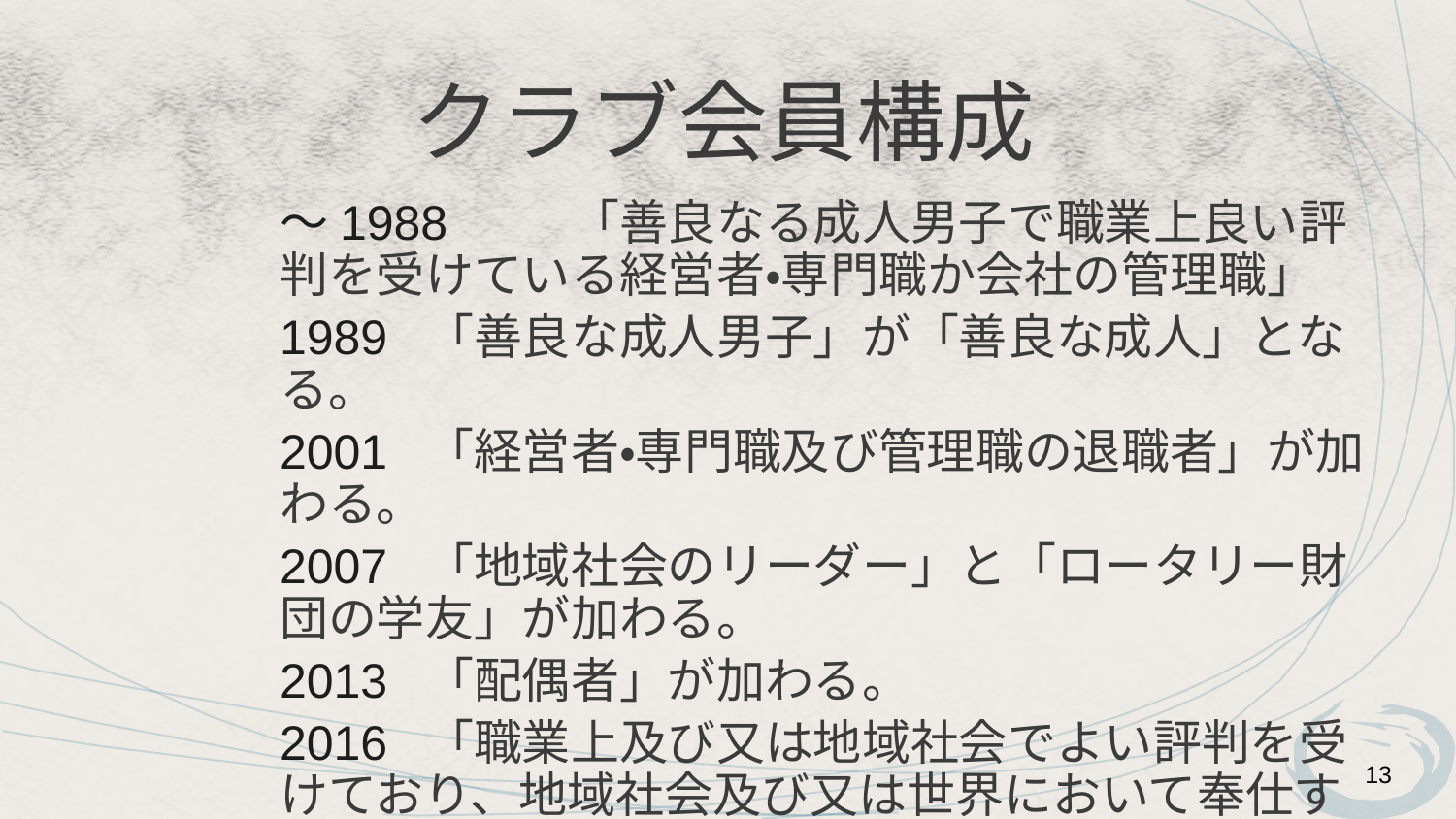

# クラブ会員構成
	～1988	「善良なる成人男子で職業上良い評判を受けている経営者・専門職か会社の管理職」
	1989	「善良な成人男子」が「善良な成人」となる。
	2001	「経営者・専門職及び管理職の退職者」が加わる。
	2007	「地域社会のリーダー」と「ロータリー財団の学友」が加わる。
	2013	「配偶者」が加わる。
	2016	「職業上及び又は地域社会でよい評判を受けており、地域社会及び又は世界において奉仕する意欲のある人」となる。
13